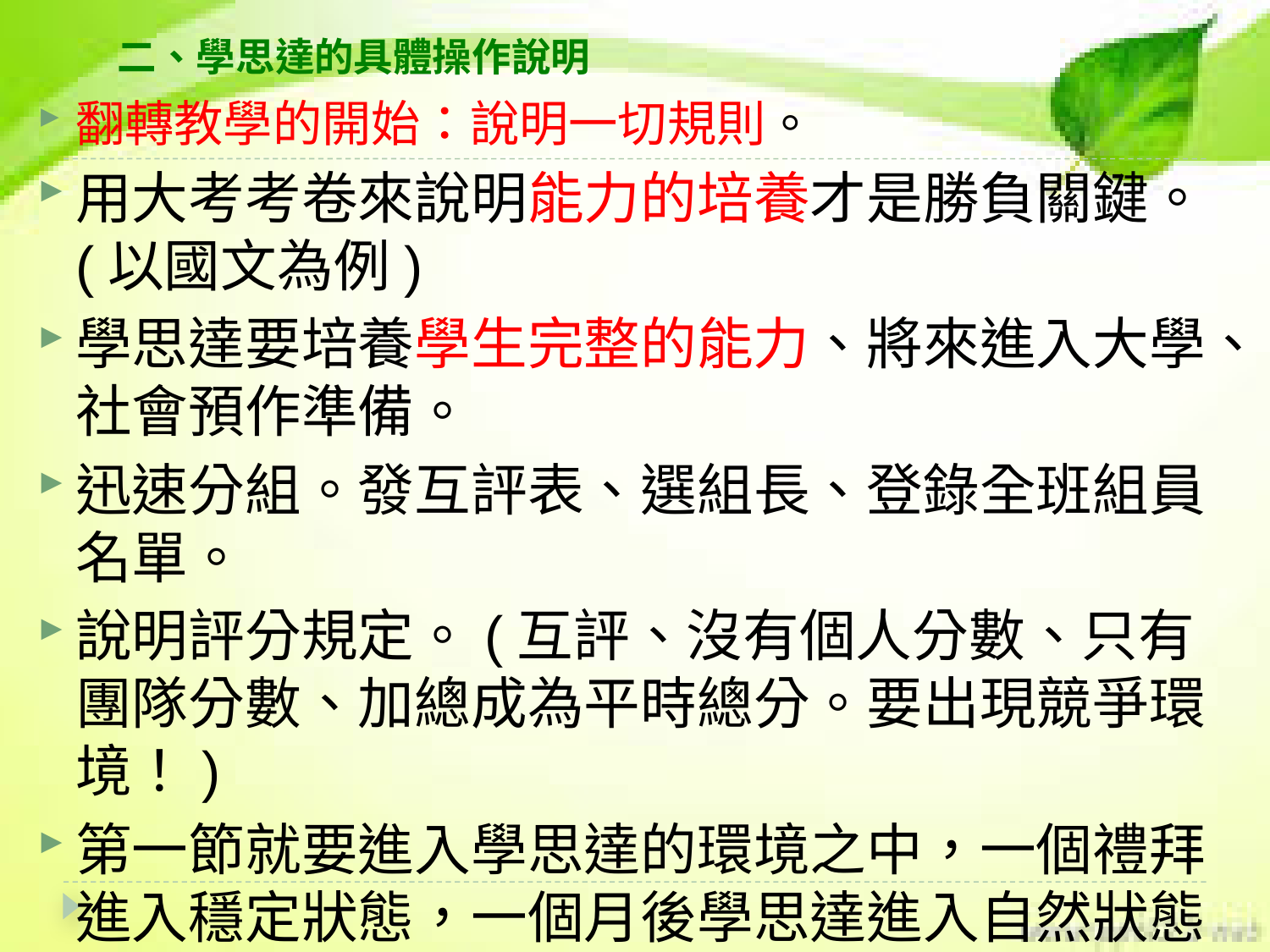

# 二、學思達的具體操作說明
翻轉教學的開始：說明一切規則。
用大考考卷來說明能力的培養才是勝負關鍵。(以國文為例)
學思達要培養學生完整的能力、將來進入大學、社會預作準備。
迅速分組。發互評表、選組長、登錄全班組員名單。
說明評分規定。(互評、沒有個人分數、只有團隊分數、加總成為平時總分。要出現競爭環境！)
第一節就要進入學思達的環境之中，一個禮拜進入穩定狀態，一個月後學思達進入自然狀態